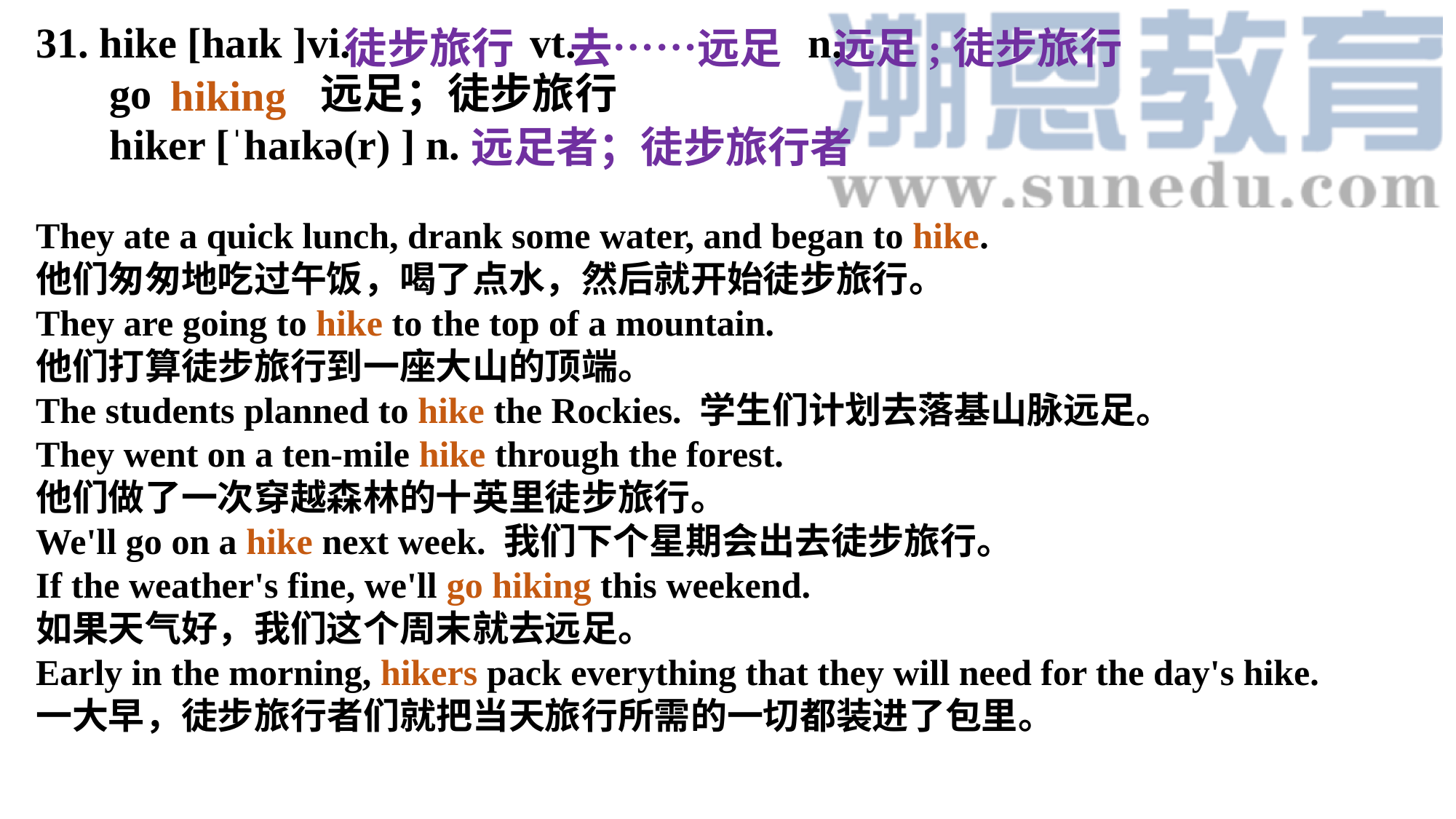

31. hike [haɪk ]vi.                 vt.                      n.
       go               远足；徒步旅行
       hiker [ˈhaɪkə(r) ] n.

They ate a quick lunch, drank some water, and began to hike.
他们匆匆地吃过午饭，喝了点水，然后就开始徒步旅行。
They are going to hike to the top of a mountain.
他们打算徒步旅行到一座大山的顶端。
The students planned to hike the Rockies. 学生们计划去落基山脉远足。
They went on a ten-mile hike through the forest.
他们做了一次穿越森林的十英里徒步旅行。
We'll go on a hike next week. 我们下个星期会出去徒步旅行。
If the weather's fine, we'll go hiking this weekend.
如果天气好，我们这个周末就去远足。
Early in the morning, hikers pack everything that they will need for the day's hike.
一大早，徒步旅行者们就把当天旅行所需的一切都装进了包里。
徒步旅行
去……远足
远足;徒步旅行
hiking
远足者；徒步旅行者